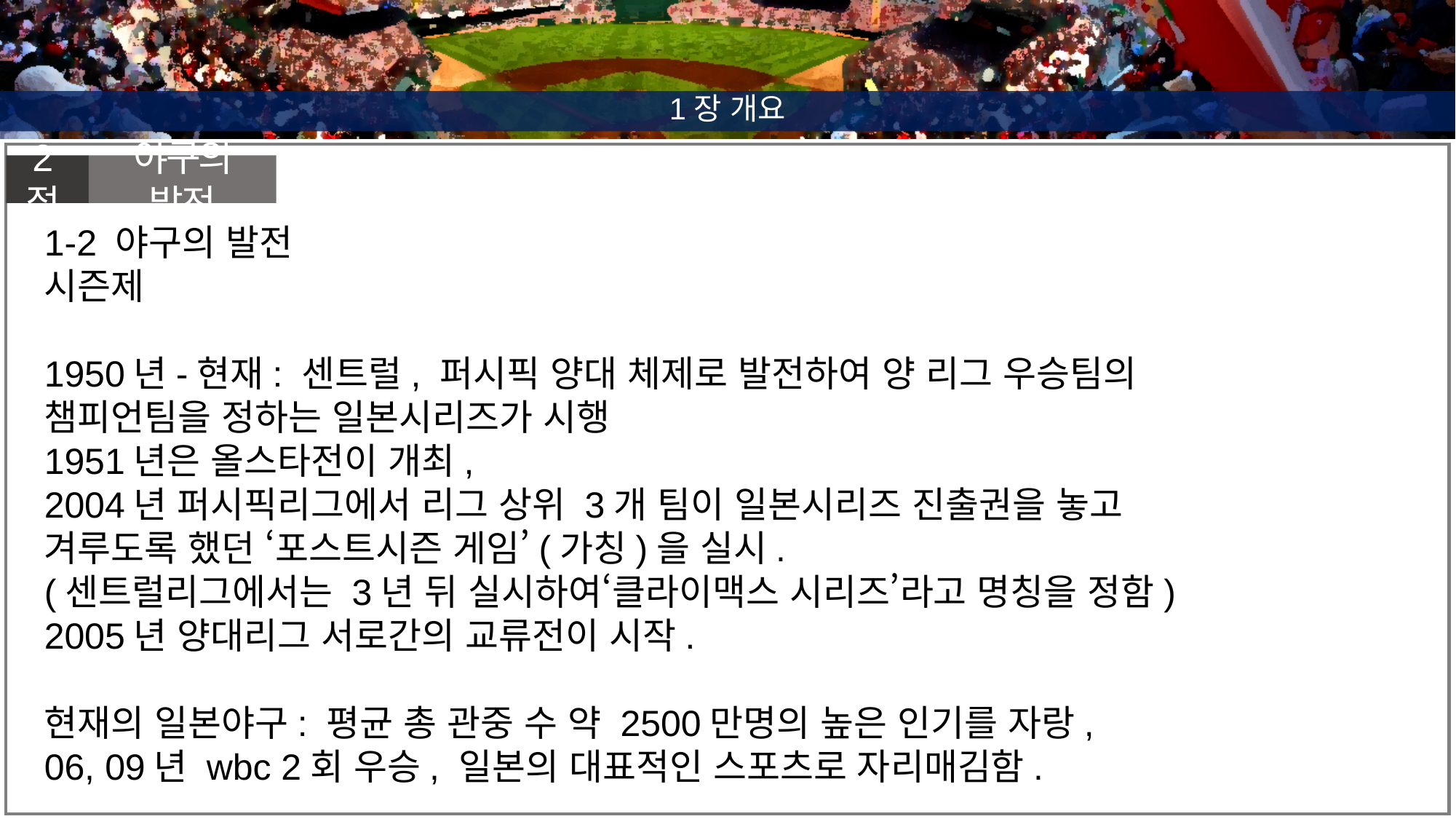

1장 개요
2절
야구의 발전
1-2 야구의 발전
시즌제

1950년-현재: 센트럴, 퍼시픽 양대 체제로 발전하여 양 리그 우승팀의 챔피언팀을 정하는 일본시리즈가 시행
1951년은 올스타전이 개최,
2004년 퍼시픽리그에서 리그 상위 3개 팀이 일본시리즈 진출권을 놓고 겨루도록 했던 ‘포스트시즌 게임’(가칭)을 실시.
(센트럴리그에서는 3년 뒤 실시하여‘클라이맥스 시리즈’라고 명칭을 정함)
2005년 양대리그 서로간의 교류전이 시작.

현재의 일본야구: 평균 총 관중 수 약 2500만명의 높은 인기를 자랑,
06, 09년 wbc 2회 우승, 일본의 대표적인 스포츠로 자리매김함.